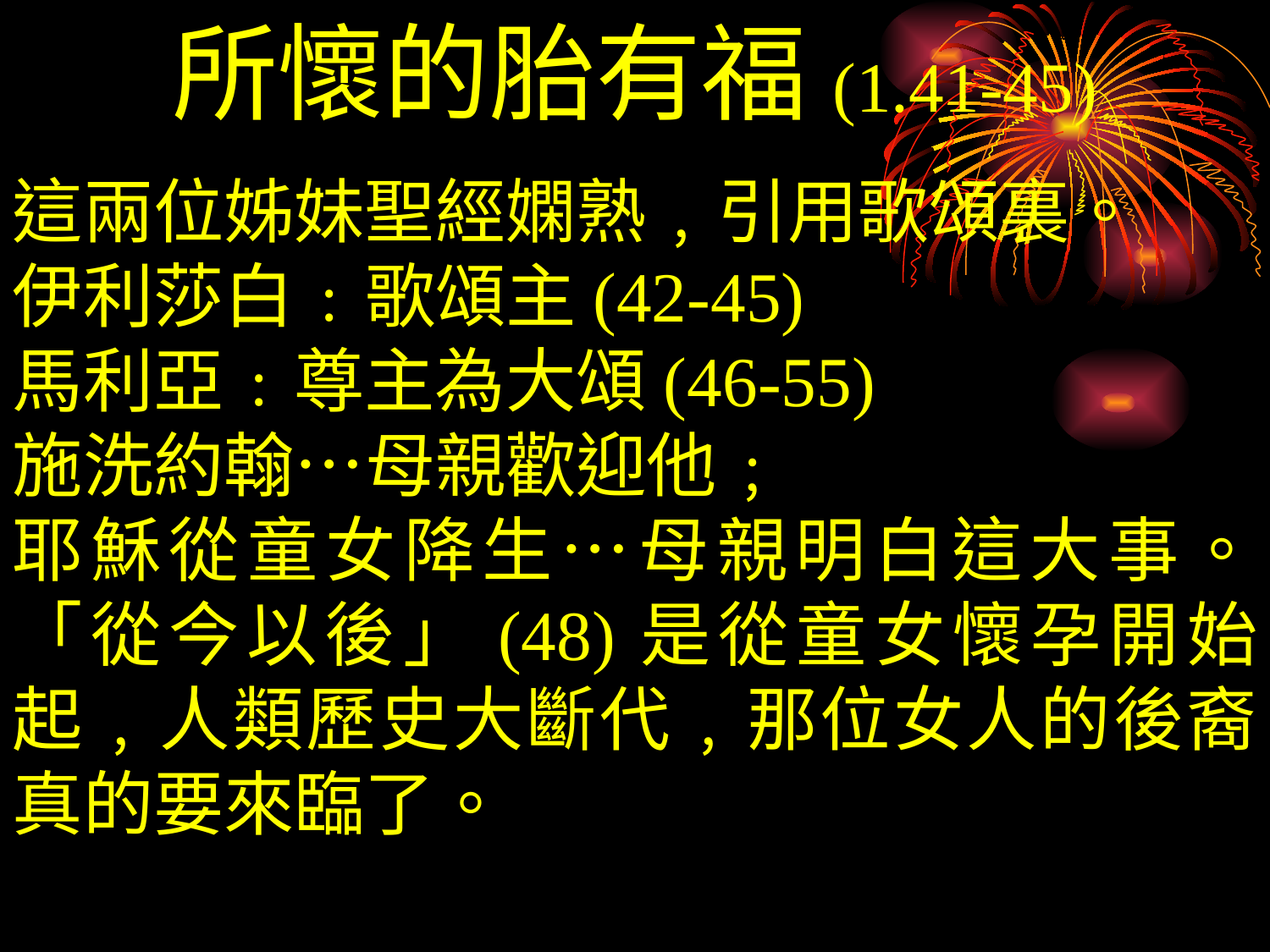

所懷的胎有福(1.41-45)

這兩位姊妹聖經嫻熟﹐引用歌頌裏。
伊利莎白﹕歌頌主(42-45)
馬利亞﹕尊主為大頌(46-55)
施洗約翰…母親歡迎他﹔
耶穌從童女降生…母親明白這大事。「從今以後」(48)是從童女懷孕開始起﹐人類歷史大斷代﹐那位女人的後裔真的要來臨了。